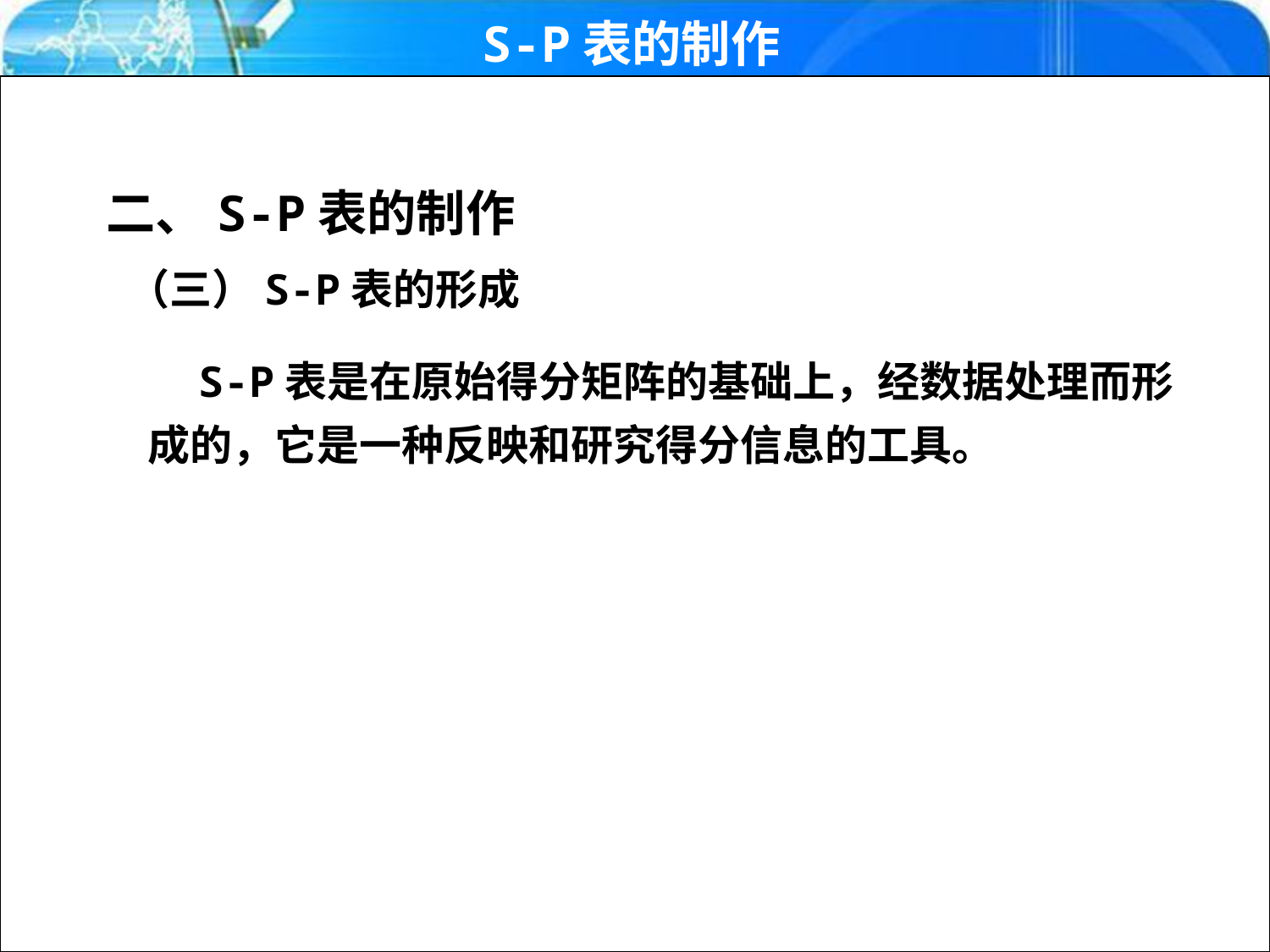

S-P表的制作
二、S-P表的制作
（三）S-P表的形成
  S-P表是在原始得分矩阵的基础上，经数据处理而形成的，它是一种反映和研究得分信息的工具。